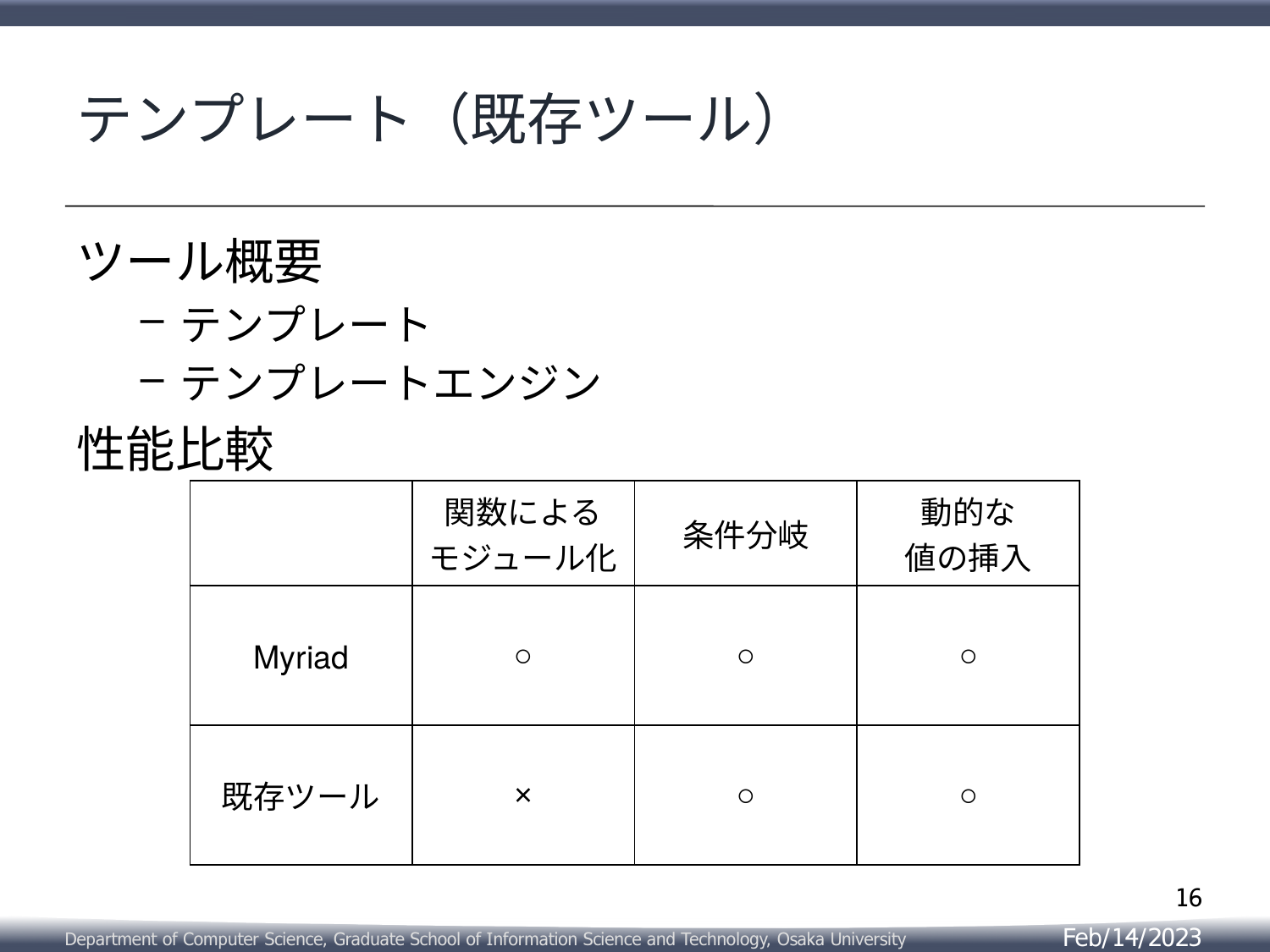

# テンプレート（既存ツール）
ツール概要
テンプレート
テンプレートエンジン
性能比較
|  | 関数による モジュール化 | 条件分岐 | 動的な 値の挿入 |
| --- | --- | --- | --- |
| Myriad | ○ | ○ | ○ |
| 既存ツール | × | ○ | ○ |
16
Feb/14/2023